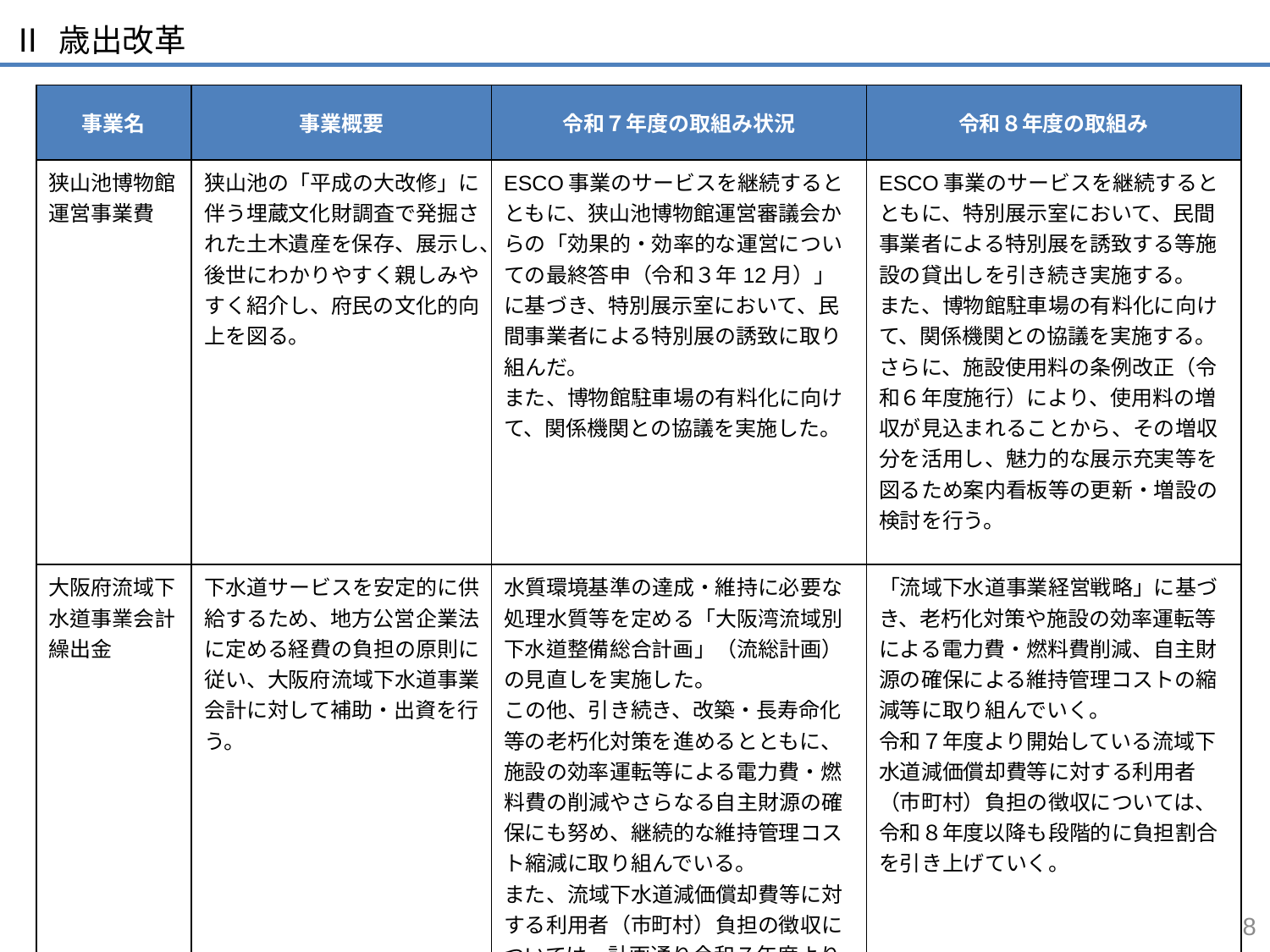

Ⅱ 歳出改革
| 事業名 | 事業概要 | 令和７年度の取組み状況 | 令和８年度の取組み |
| --- | --- | --- | --- |
| 狭山池博物館運営事業費 | 狭山池の「平成の大改修」に伴う埋蔵文化財調査で発掘された土木遺産を保存、展示し、後世にわかりやすく親しみやすく紹介し、府民の文化的向上を図る。 | ESCO事業のサービスを継続するとともに、狭山池博物館運営審議会からの「効果的・効率的な運営についての最終答申（令和３年12月）」に基づき、特別展示室において、民間事業者による特別展の誘致に取り組んだ。 また、博物館駐車場の有料化に向けて、関係機関との協議を実施した。 | ESCO事業のサービスを継続するとともに、特別展示室において、民間事業者による特別展を誘致する等施設の貸出しを引き続き実施する。 また、博物館駐車場の有料化に向けて、関係機関との協議を実施する。 さらに、施設使用料の条例改正（令和６年度施行）により、使用料の増収が見込まれることから、その増収分を活用し、魅力的な展示充実等を図るため案内看板等の更新・増設の検討を行う。 |
| 大阪府流域下水道事業会計繰出金 | 下水道サービスを安定的に供給するため、地方公営企業法に定める経費の負担の原則に従い、大阪府流域下水道事業会計に対して補助・出資を行う。 | 水質環境基準の達成・維持に必要な処理水質等を定める「大阪湾流域別下水道整備総合計画」（流総計画）の見直しを実施した。 この他、引き続き、改築・長寿命化等の老朽化対策を進めるとともに、施設の効率運転等による電力費・燃料費の削減やさらなる自主財源の確保にも努め、継続的な維持管理コスト縮減に取り組んでいる。 また、流域下水道減価償却費等に対する利用者（市町村）負担の徴収については、計画通り令和７年度より開始した。 | 「流域下水道事業経営戦略」に基づき、老朽化対策や施設の効率運転等による電力費・燃料費削減、自主財源の確保による維持管理コストの縮減等に取り組んでいく。 令和７年度より開始している流域下水道減価償却費等に対する利用者（市町村）負担の徴収については、令和８年度以降も段階的に負担割合を引き上げていく。 |
8